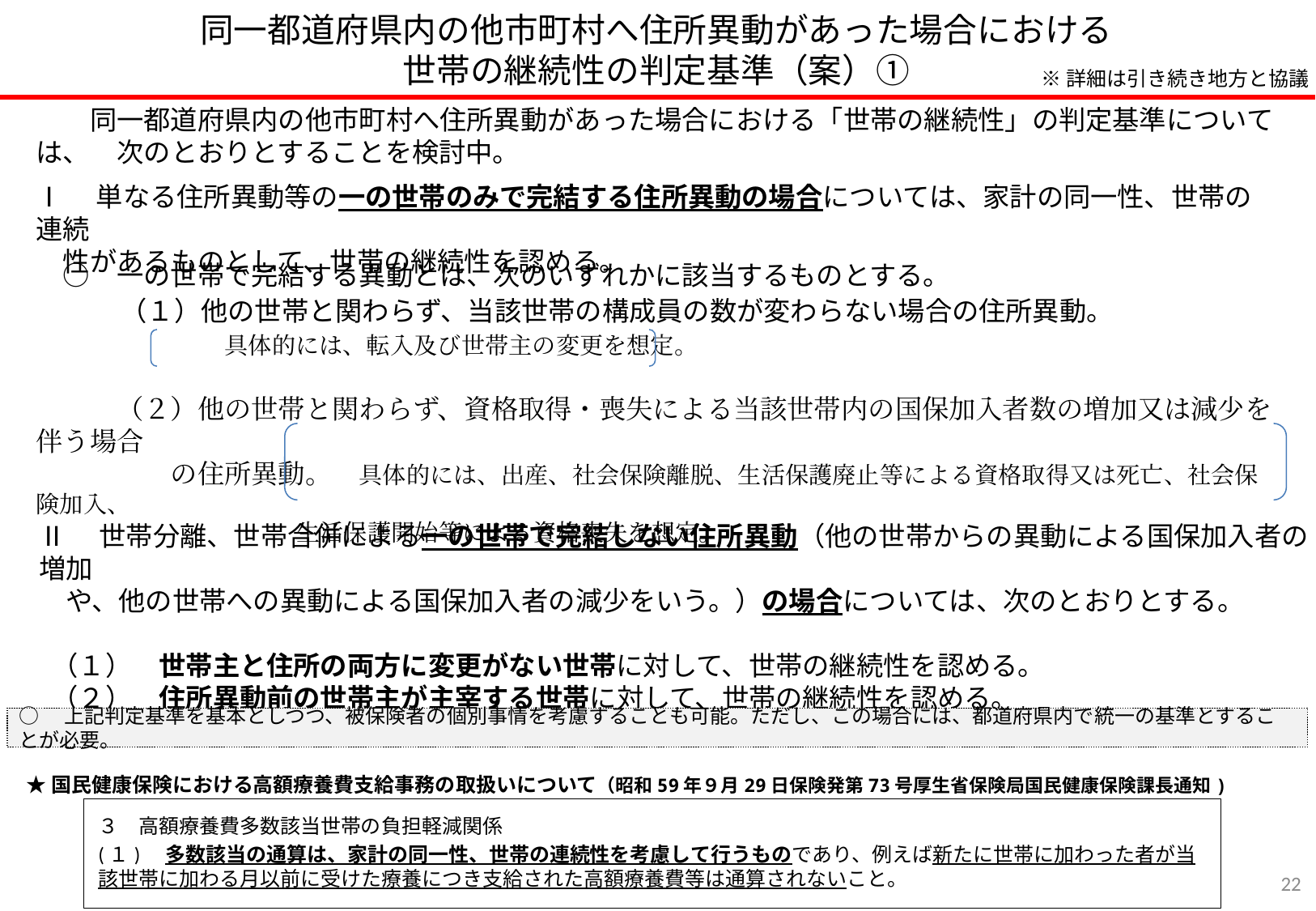

# 同一都道府県内の他市町村へ住所異動があった場合における 世帯の継続性の判定基準（案）①
※詳細は引き続き地方と協議
　　同一都道府県内の他市町村へ住所異動があった場合における「世帯の継続性」の判定基準については、　次のとおりとすることを検討中。

Ⅰ　単なる住所異動等の一の世帯のみで完結する住所異動の場合については、家計の同一性、世帯の連続
　性があるものとして、世帯の継続性を認める。
　○　一の世帯で完結する異動とは、次のいずれかに該当するものとする。
　　　（１）他の世帯と関わらず、当該世帯の構成員の数が変わらない場合の住所異動。
　　　　　　　具体的には、転入及び世帯主の変更を想定。

　　　（２）他の世帯と関わらず、資格取得・喪失による当該世帯内の国保加入者数の増加又は減少を伴う場合
　　　　　の住所異動。　具体的には、出産、社会保険離脱、生活保護廃止等による資格取得又は死亡、社会保険加入、
　　　　　　　　　　　生活保護開始等による資格喪失を想定。

Ⅱ　世帯分離、世帯合併による一の世帯で完結しない住所異動（他の世帯からの異動による国保加入者の増加
　や、他の世帯への異動による国保加入者の減少をいう。）の場合については、次のとおりとする。

 （１）　世帯主と住所の両方に変更がない世帯に対して、世帯の継続性を認める。
 （２）　住所異動前の世帯主が主宰する世帯に対して、世帯の継続性を認める。

○　上記判定基準を基本としつつ、被保険者の個別事情を考慮することも可能。ただし、この場合には、都道府県内で統一の基準とすることが必要。
★国民健康保険における高額療養費支給事務の取扱いについて（昭和59年９月29日保険発第73号厚生省保険局国民健康保険課長通知)
３　高額療養費多数該当世帯の負担軽減関係
(１)　多数該当の通算は、家計の同一性、世帯の連続性を考慮して行うものであり、例えば新たに世帯に加わった者が当該世帯に加わる月以前に受けた療養につき支給された高額療養費等は通算されないこと。

22